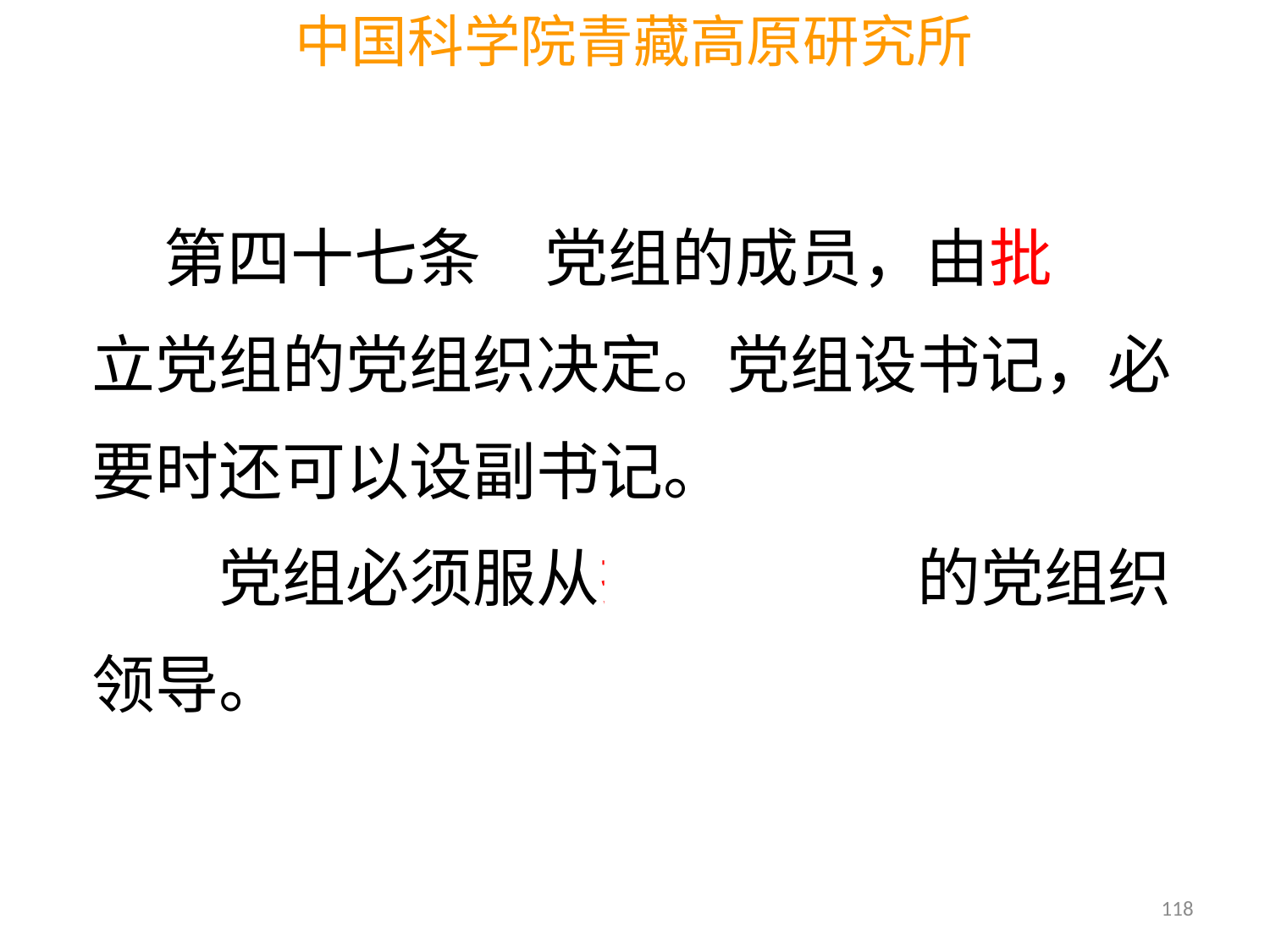

# 第四十七条　党组的成员，由批准成立党组的党组织决定。党组设书记，必要时还可以设副书记。 　　党组必须服从批准它成立的党组织领导。

118